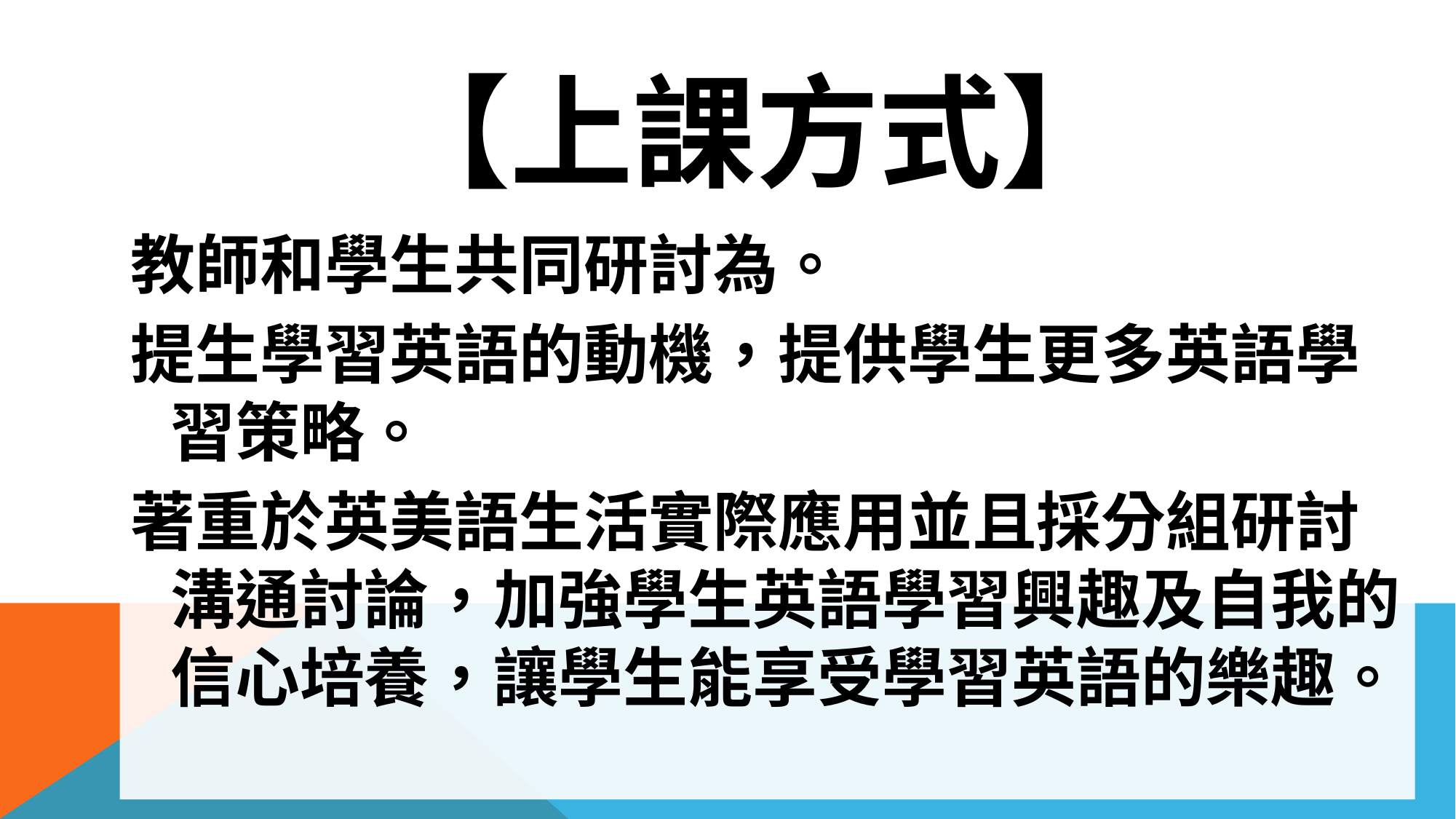

# 【上課方式】
教師和學生共同研討為。
提生學習英語的動機，提供學生更多英語學習策略。
著重於英美語生活實際應用並且採分組研討溝通討論，加強學生英語學習興趣及自我的信心培養，讓學生能享受學習英語的樂趣。